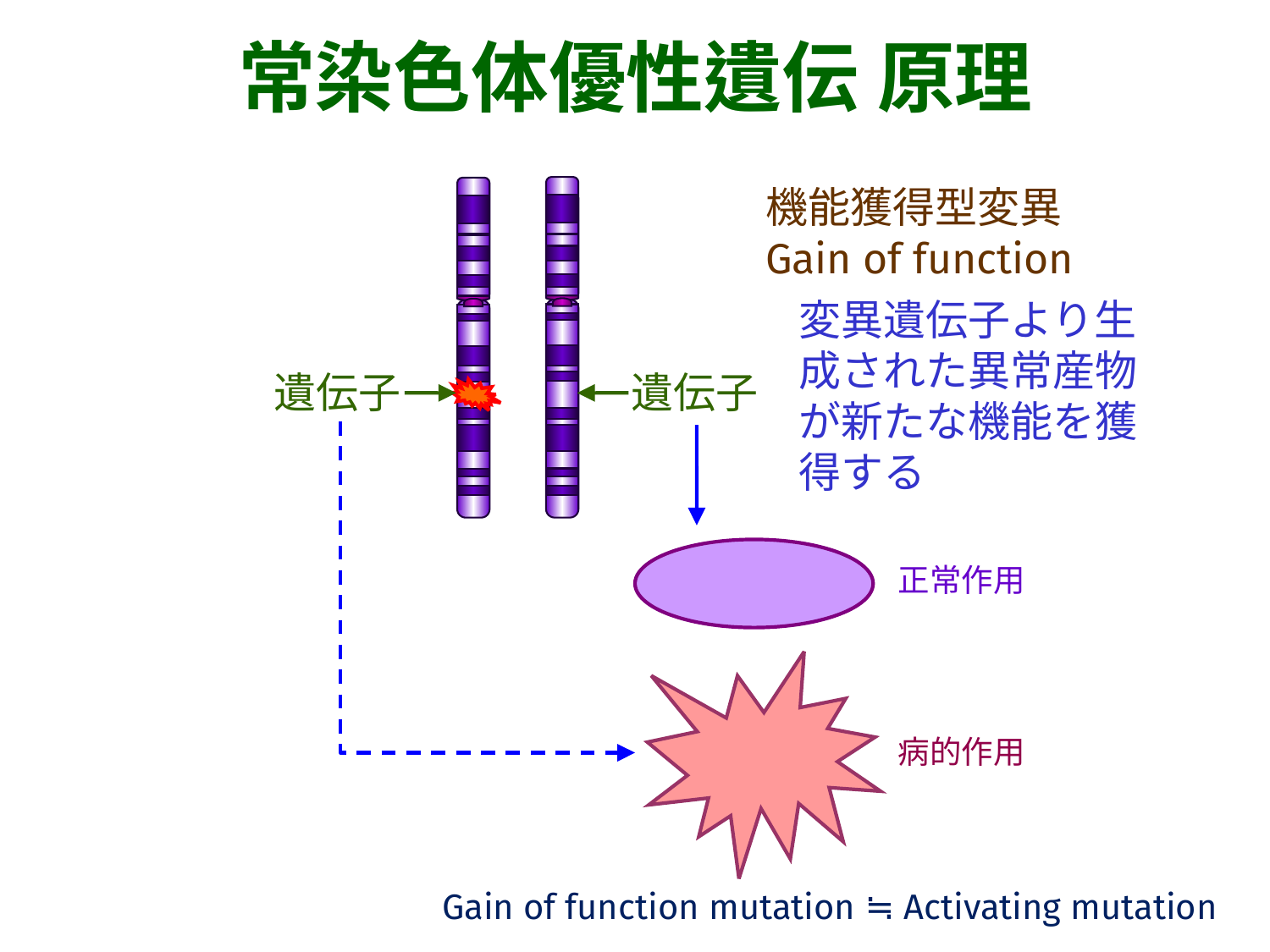

常染色体優性遺伝 原理

機能獲得型変異
Gain of function

変異遺伝子より生成された異常産物が新たな機能を獲得する
遺伝子
遺伝子

正常作用

病的作用
Gain of function mutation ≒ Activating mutation